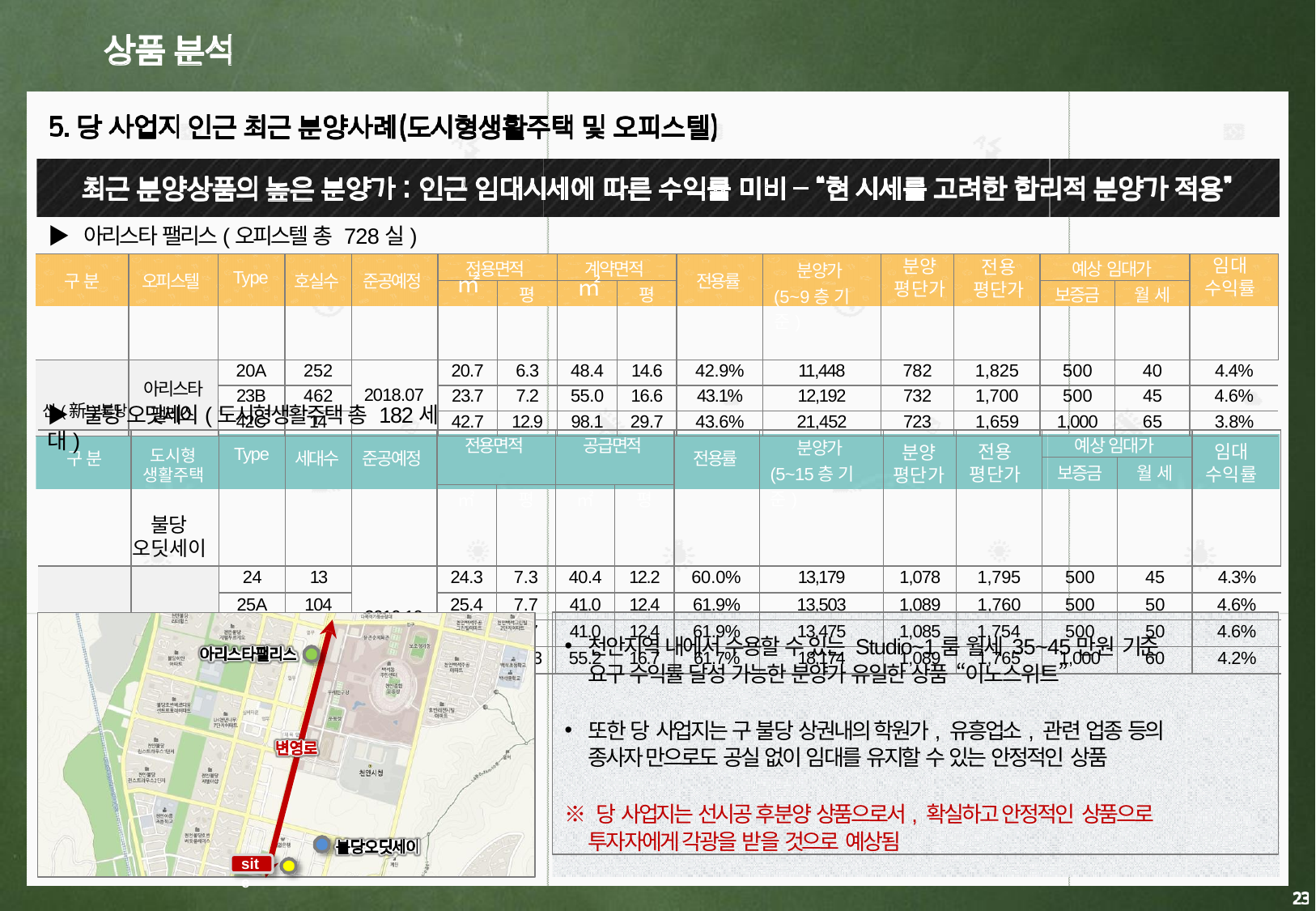

▶ 아리스타 팰리스(오피스텔 총 728실)
임대
수익률
분양
평단가
전용
평단가
| 구 분 | 오피스텔 | Type | 호실수 | 준공예정 | 전용면적 |  | 계약면적 |  | 전용률 | 분양가 (5~9층 기준) |  |  | 예상 임대가 |  |  |
| --- | --- | --- | --- | --- | --- | --- | --- | --- | --- | --- | --- | --- | --- | --- | --- |
|  |  |  |  |  |  | 평 |  | 평 |  |  |  |  | 보증금 | 월 세 |  |
| 신(新)불당 | 아리스타 팰리스 | 20A | 252 | 2018.07 | 20.7 | 6.3 | 48.4 | 14.6 | 42.9% | 11,448 | 782 | 1,825 | 500 | 40 | 4.4% |
|  |  | 23B | 462 |  | 23.7 | 7.2 | 55.0 | 16.6 | 43.1% | 12,192 | 732 | 1,700 | 500 | 45 | 4.6% |
|  |  | 42C | 14 |  | 42.7 | 12.9 | 98.1 | 29.7 | 43.6% | 21,452 | 723 | 1,659 | 1,000 | 65 | 3.8% |

㎡
㎡

▶ 불당 오딧세이(도시형생활주택 총 182세대)
| 구 분 |  | Type | 세대수 | 준공예정 | 전용면적 |  | 공급면적 |  | 전용률 | 분양가 (5~15층 기준) |  |  | 예상 임대가 |  |  |
| --- | --- | --- | --- | --- | --- | --- | --- | --- | --- | --- | --- | --- | --- | --- | --- |
|  |  |  |  |  | ㎡ | 평 | ㎡ | 평 |  |  |  |  | 보증금 | 월 세 |  |
|  |  |  |  |  | ㎡ | 평 | ㎡ | 평 |  |  |  |  |  |  |  |
| 구(舊)불당 |  | 24 | 13 | 2019.10 | 24.3 | 7.3 | 40.4 | 12.2 | 60.0% | 13,179 | 1,078 | 1,795 | 500 | 45 | 4.3% |
|  |  | 25A | 104 |  | 25.4 | 7.7 | 41.0 | 12.4 | 61.9% | 13,503 | 1,089 | 1,760 | 500 | 50 | 4.6% |
|  |  | 25B | 52 |  | 25.4 | 7.7 | 41.0 | 12.4 | 61.9% | 13,475 | 1,085 | 1,754 | 500 | 50 | 4.6% |
|  |  | 34 | 13 |  | 34.0 | 10.3 | 55.2 | 16.7 | 61.7% | 18,174 | 1,089 | 1,765 | 1,000 | 60 | 4.2% |
전용
평단가
임대
수익률
분양
평단가
도시형
생활주택
불당
오딧세이
천안지역 내에서 수용할 수 있는 Studio~1룸 월세 35~45만원 기준
요구 수익률 달성 가능한 분양가 유일한 상품 “이노스위트”

또한 당 사업지는 구 불당 상권내의 학원가, 유흥업소, 관련 업종 등의  종사자 만으로도 공실 없이 임대를 유지할 수 있는 안정적인 상품

※ 당 사업지는 선시공 후분양 상품으로서, 확실하고 안정적인 상품으로
투자자에게 각광을 받을 것으로 예상됨

site